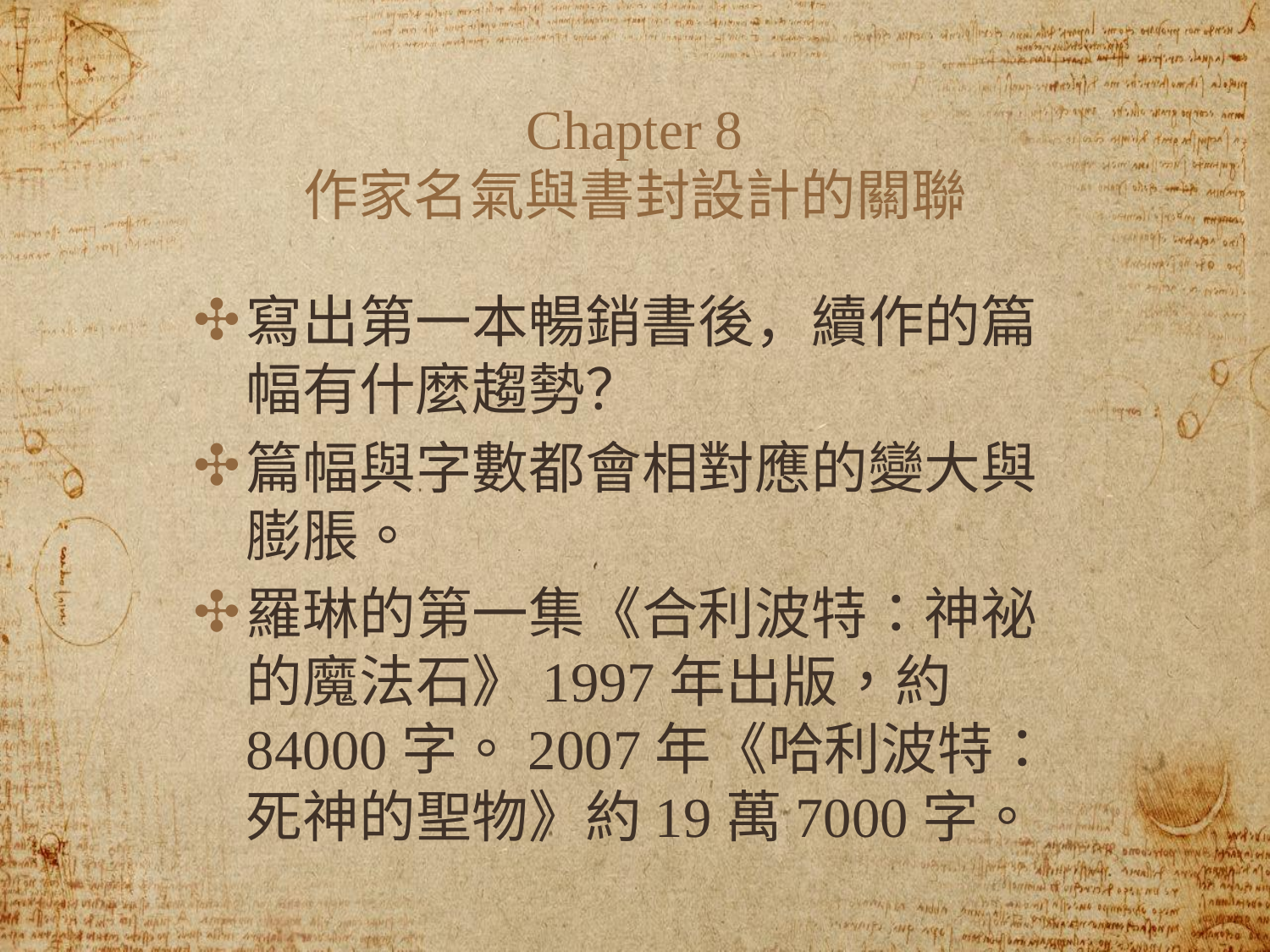

# Chapter 8
作家名氣與書封設計的關聯
寫出第一本暢銷書後，續作的篇幅有什麼趨勢？
篇幅與字數都會相對應的變大與膨脹。
羅琳的第一集《合利波特：神祕的魔法石》1997年出版，約84000字。2007年《哈利波特：死神的聖物》約19萬7000字。